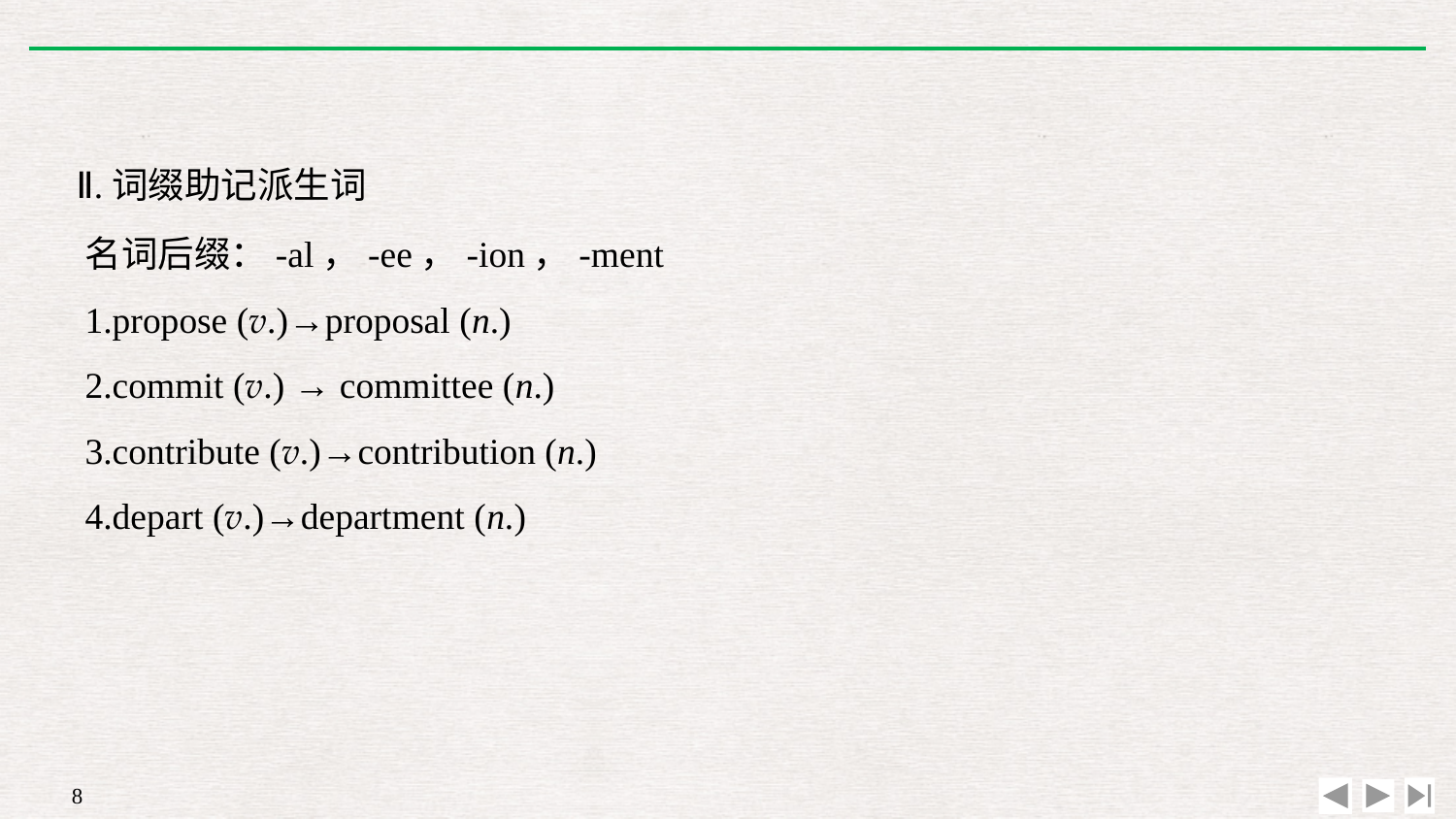

Ⅱ.词缀助记派生词
名词后缀：-al，-ee，-ion，-ment
1.propose (v.)→proposal (n.)
2.commit (v.) → committee (n.)
3.contribute (v.)→contribution (n.)
4.depart (v.)→department (n.)